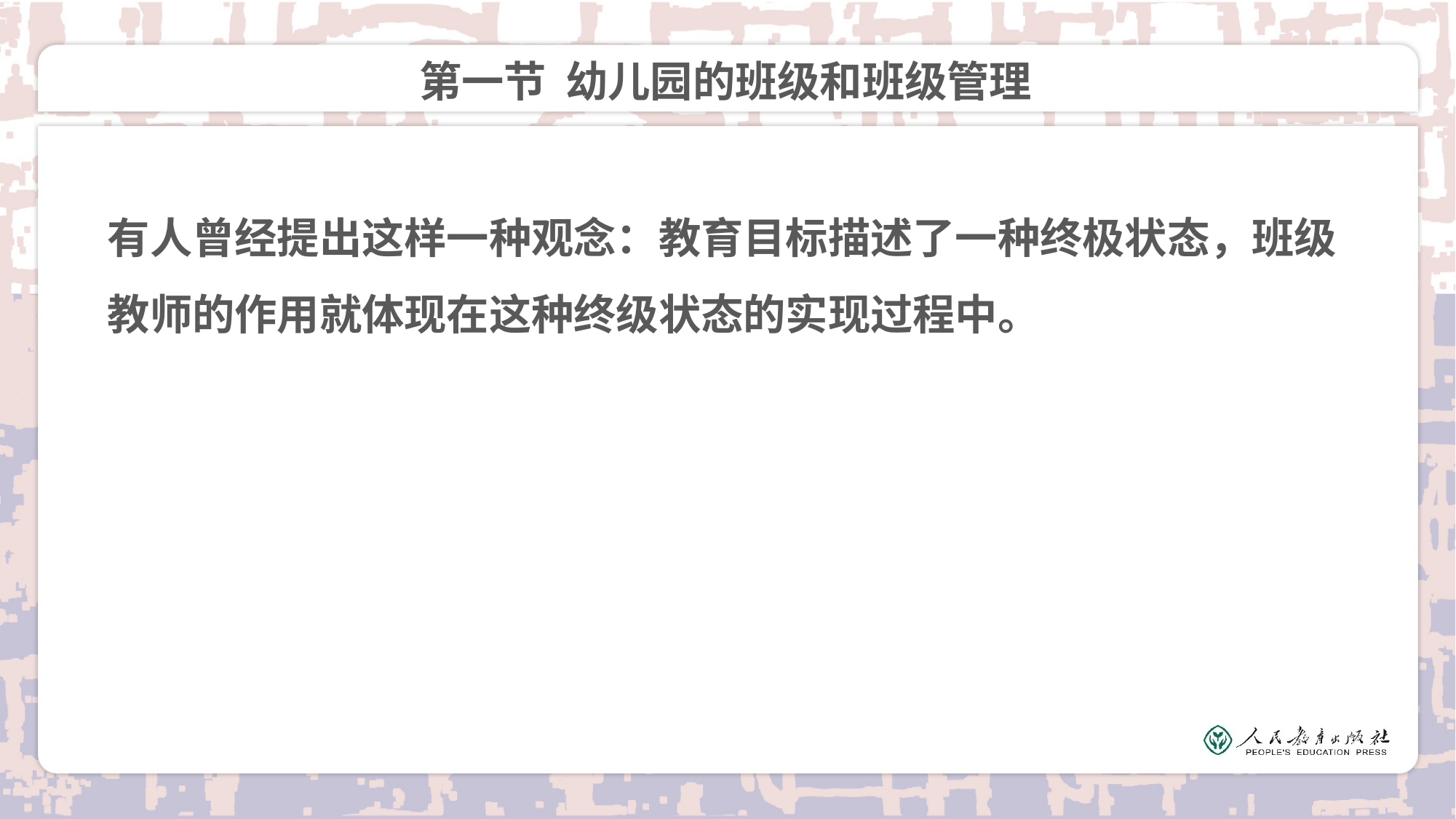

# 第一节  幼儿园的班级和班级管理
有人曾经提出这样一种观念：教育目标描述了一种终极状态，班级教师的作用就体现在这种终级状态的实现过程中。